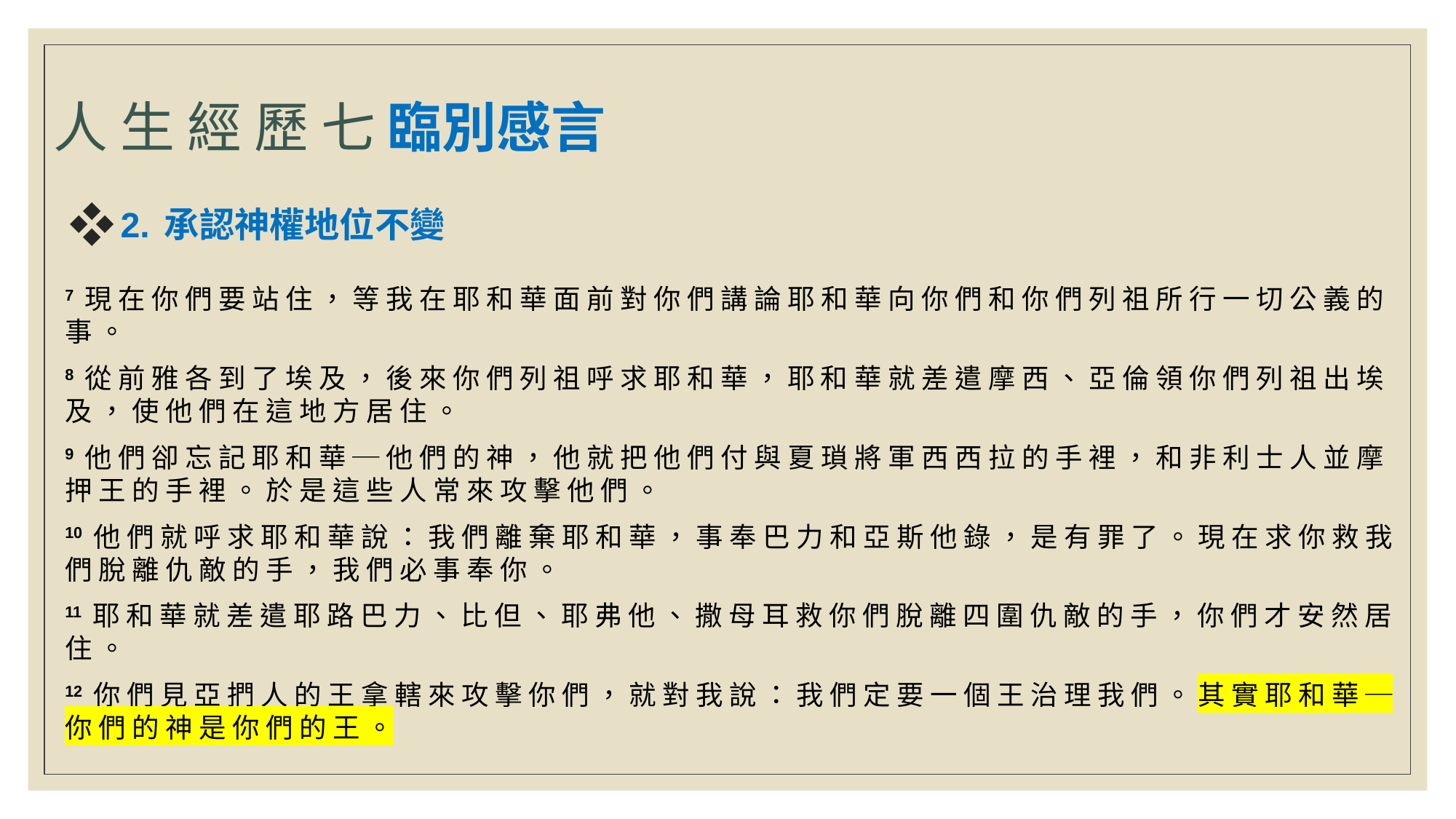

# 人 生 經 歷 七 臨別感言
2.承認神權地位不變
7 現 在 你 們 要 站 住 ， 等 我 在 耶 和 華 面 前 對 你 們 講 論 耶 和 華 向 你 們 和 你 們 列 祖 所 行 一 切 公 義 的 事 。
8 從 前 雅 各 到 了 埃 及 ， 後 來 你 們 列 祖 呼 求 耶 和 華 ， 耶 和 華 就 差 遣 摩 西 、 亞 倫 領 你 們 列 祖 出 埃 及 ， 使 他 們 在 這 地 方 居 住 。
9 他 們 卻 忘 記 耶 和 華 ─ 他 們 的 神 ， 他 就 把 他 們 付 與 夏 瑣 將 軍 西 西 拉 的 手 裡 ， 和 非 利 士 人 並 摩 押 王 的 手 裡 。 於 是 這 些 人 常 來 攻 擊 他 們 。
10 他 們 就 呼 求 耶 和 華 說 ： 我 們 離 棄 耶 和 華 ， 事 奉 巴 力 和 亞 斯 他 錄 ， 是 有 罪 了 。 現 在 求 你 救 我 們 脫 離 仇 敵 的 手 ， 我 們 必 事 奉 你 。
11 耶 和 華 就 差 遣 耶 路 巴 力 、 比 但 、 耶 弗 他 、 撒 母 耳 救 你 們 脫 離 四 圍 仇 敵 的 手 ， 你 們 才 安 然 居 住 。
12 你 們 見 亞 捫 人 的 王 拿 轄 來 攻 擊 你 們 ， 就 對 我 說 ： 我 們 定 要 一 個 王 治 理 我 們 。 其 實 耶 和 華 ─ 你 們 的 神 是 你 們 的 王 。